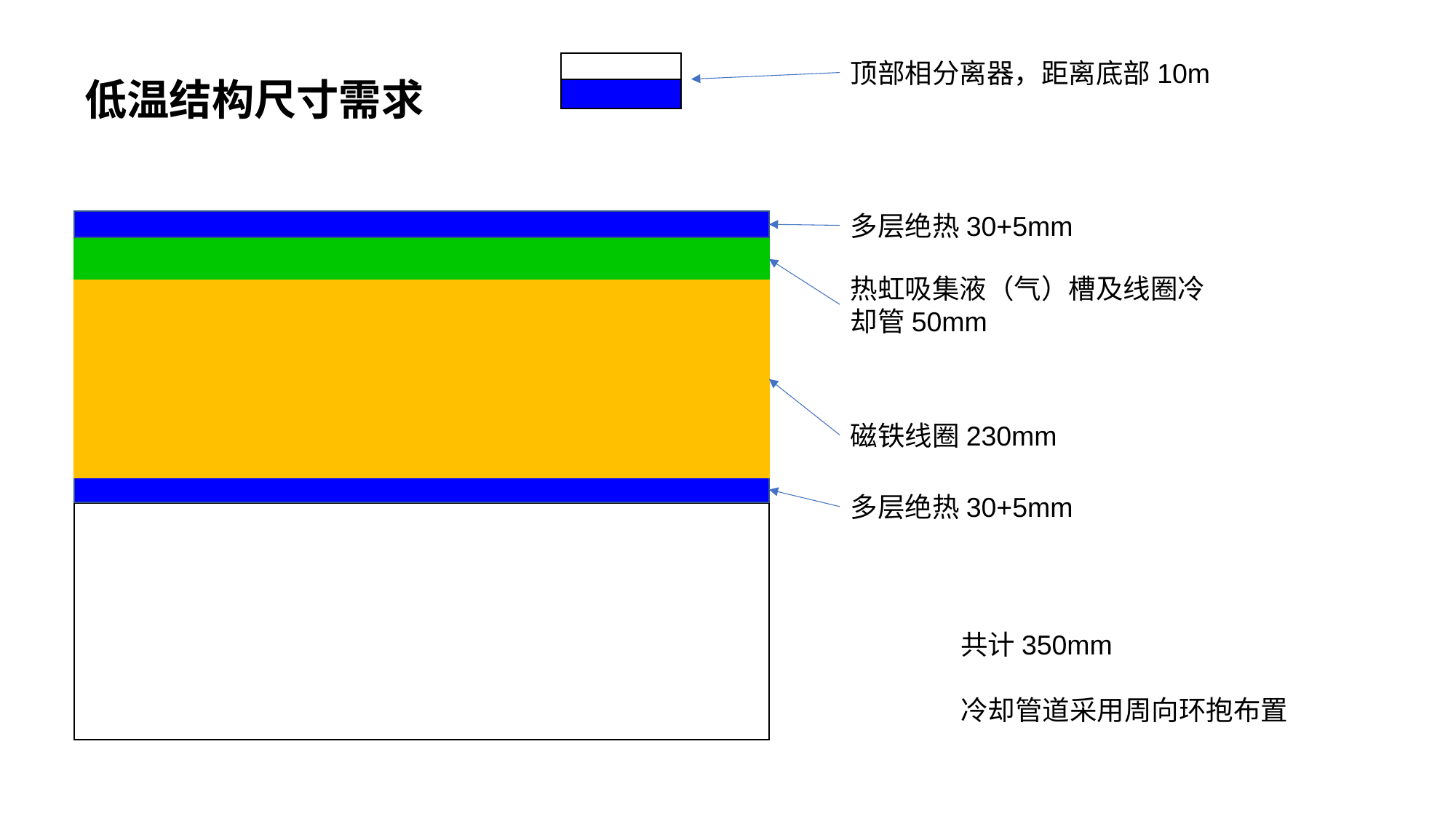

低温结构尺寸需求
顶部相分离器，距离底部10m

多层绝热30+5mm

热虹吸集液（气）槽及线圈冷却管50mm

磁铁线圈230mm

多层绝热30+5mm

共计350mm

冷却管道采用周向环抱布置